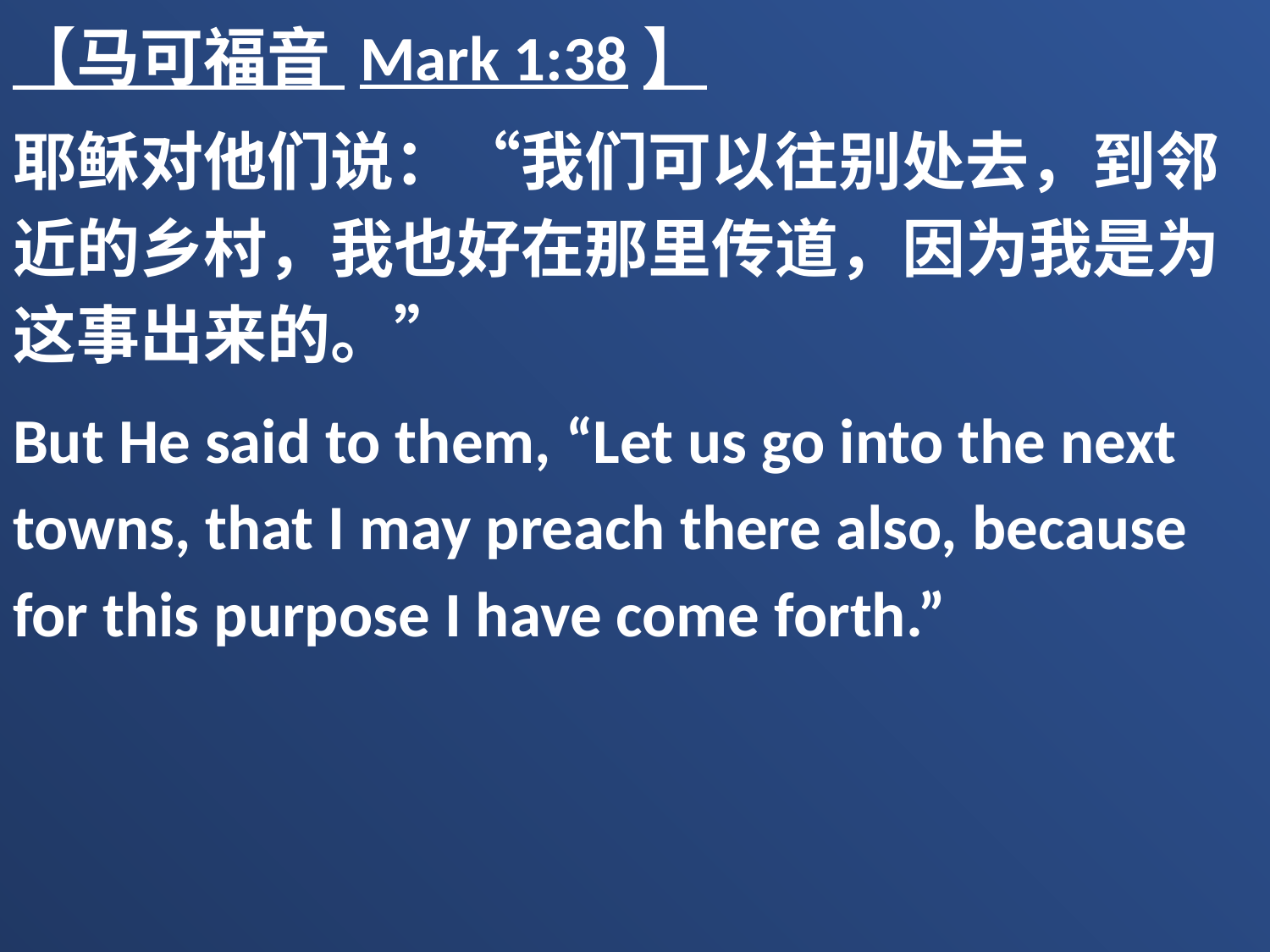

【马可福音 Mark 1:38】
耶稣对他们说：“我们可以往别处去，到邻近的乡村，我也好在那里传道，因为我是为这事出来的。”
But He said to them, “Let us go into the next towns, that I may preach there also, because for this purpose I have come forth.”